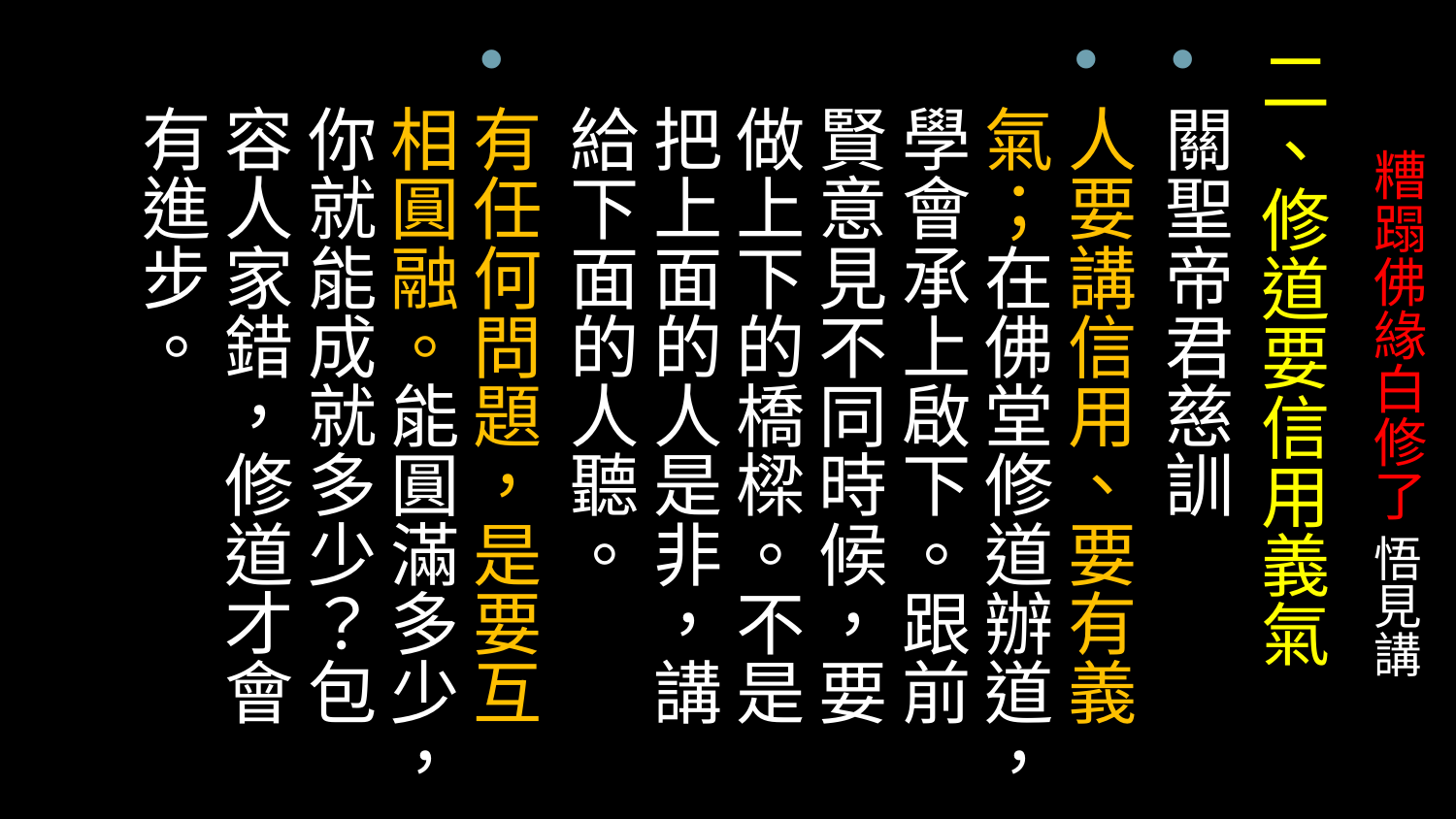

二、修道要信用義氣
關聖帝君慈訓
人要講信用、要有義氣；在佛堂修道辦道，學會承上啟下。跟前賢意見不同時候，要做上下的橋樑。不是把上面的人是非，講給下面的人聽。
有任何問題，是要互相圓融。能圓滿多少，你就能成就多少？包容人家錯，修道才會有進步。

# 糟蹋佛緣白修了 悟見講